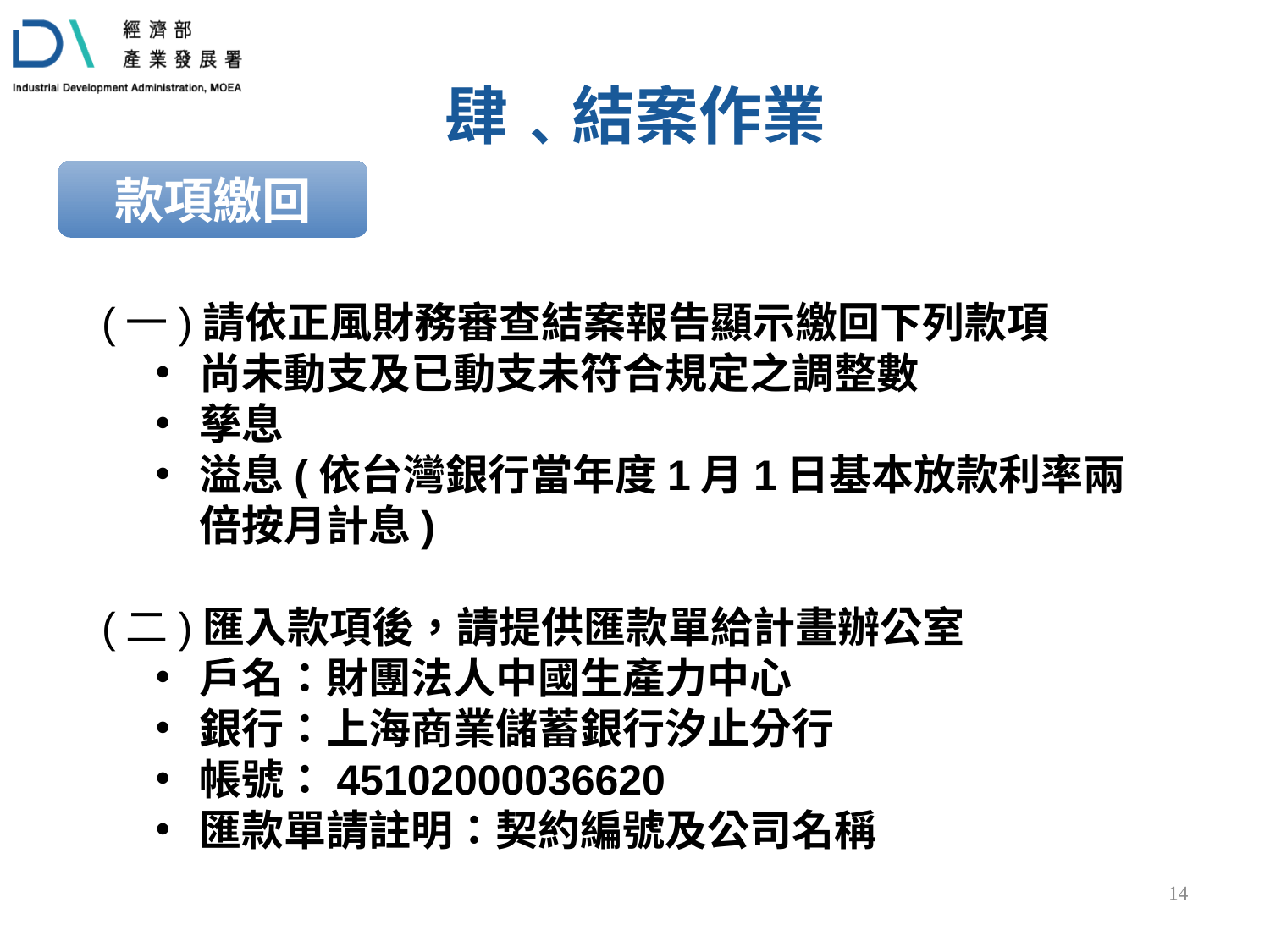

肆﹑結案作業
款項繳回
(一)請依正風財務審查結案報告顯示繳回下列款項
尚未動支及已動支未符合規定之調整數
孳息
溢息(依台灣銀行當年度1月1日基本放款利率兩倍按月計息)

(二)匯入款項後，請提供匯款單給計畫辦公室
戶名：財團法人中國生產力中心
銀行：上海商業儲蓄銀行汐止分行
帳號：45102000036620
匯款單請註明：契約編號及公司名稱
14